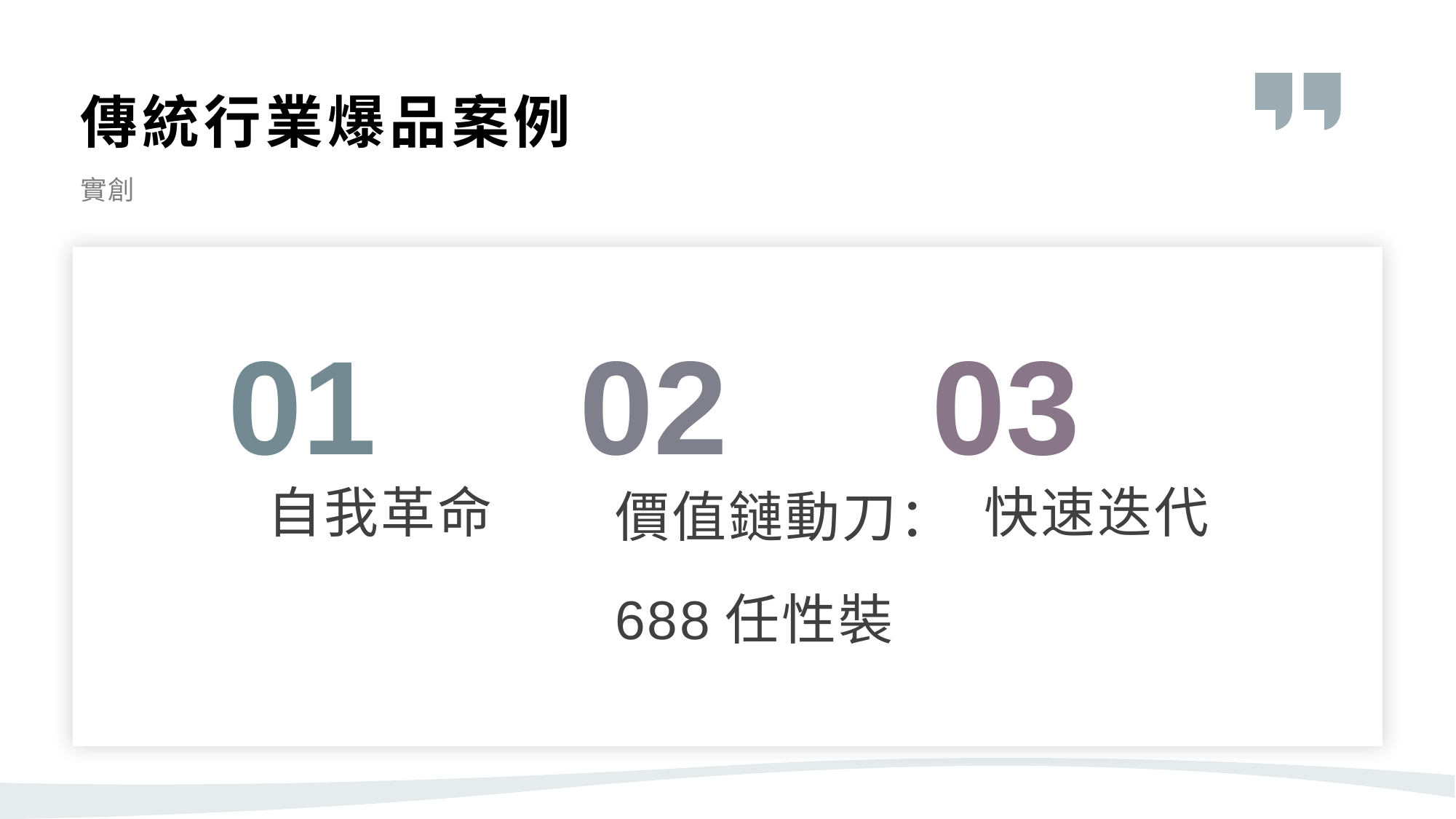

傳統行業爆品案例

實創

01
02
03
自我革命
快速迭代
價值鏈動刀：688任性裝